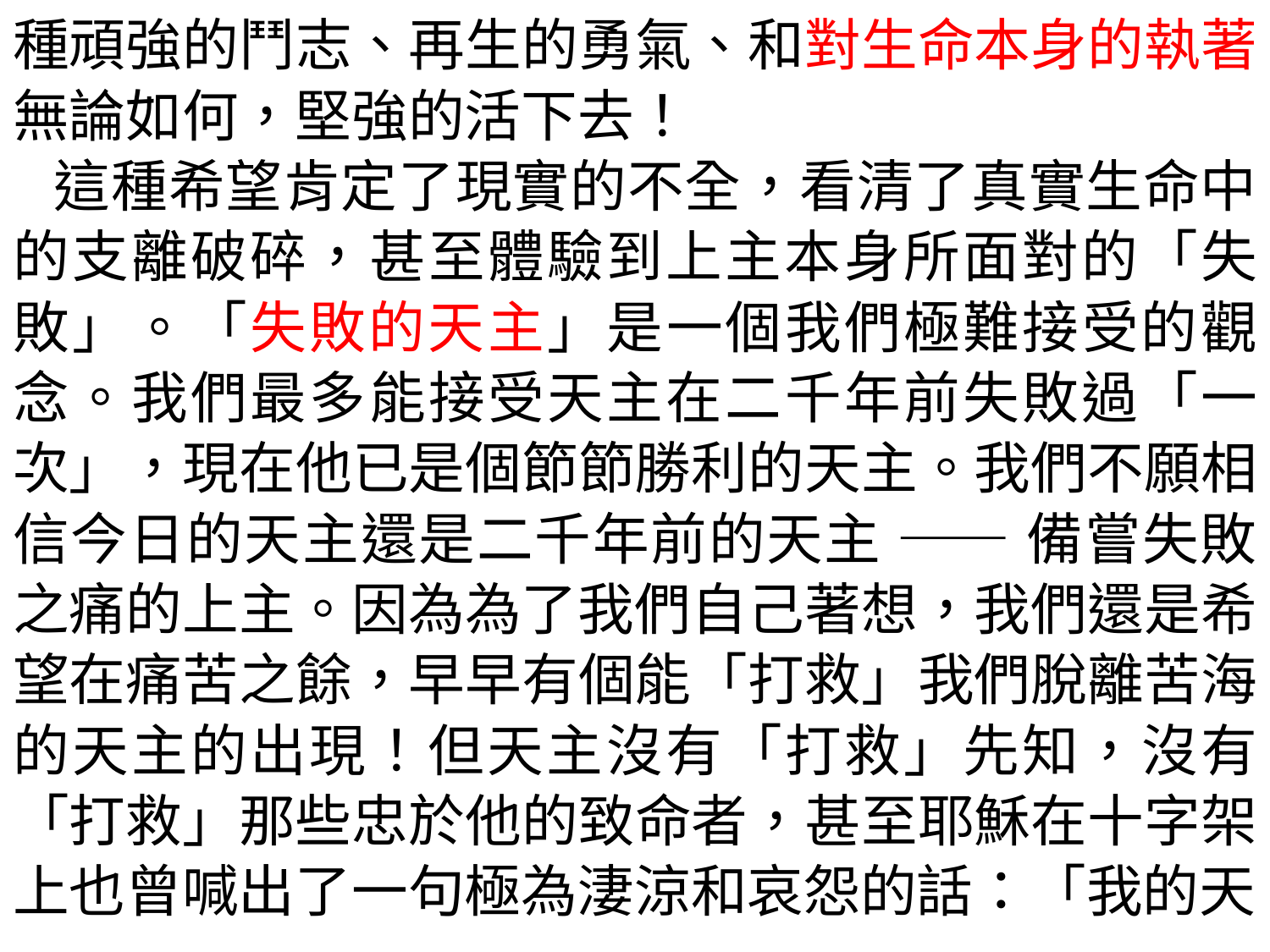

種頑強的鬥志、再生的勇氣、和對生命本身的執著無論如何，堅強的活下去！
  這種希望肯定了現實的不全，看清了真實生命中的支離破碎，甚至體驗到上主本身所面對的「失敗」。「失敗的天主」是一個我們極難接受的觀念。我們最多能接受天主在二千年前失敗過「一次」，現在他已是個節節勝利的天主。我們不願相信今日的天主還是二千年前的天主 ―― 備嘗失敗之痛的上主。因為為了我們自己著想，我們還是希望在痛苦之餘，早早有個能「打救」我們脫離苦海的天主的出現！但天主沒有「打救」先知，沒有「打救」那些忠於他的致命者，甚至耶穌在十字架上也曾喊出了一句極為淒涼和哀怨的話：「我的天